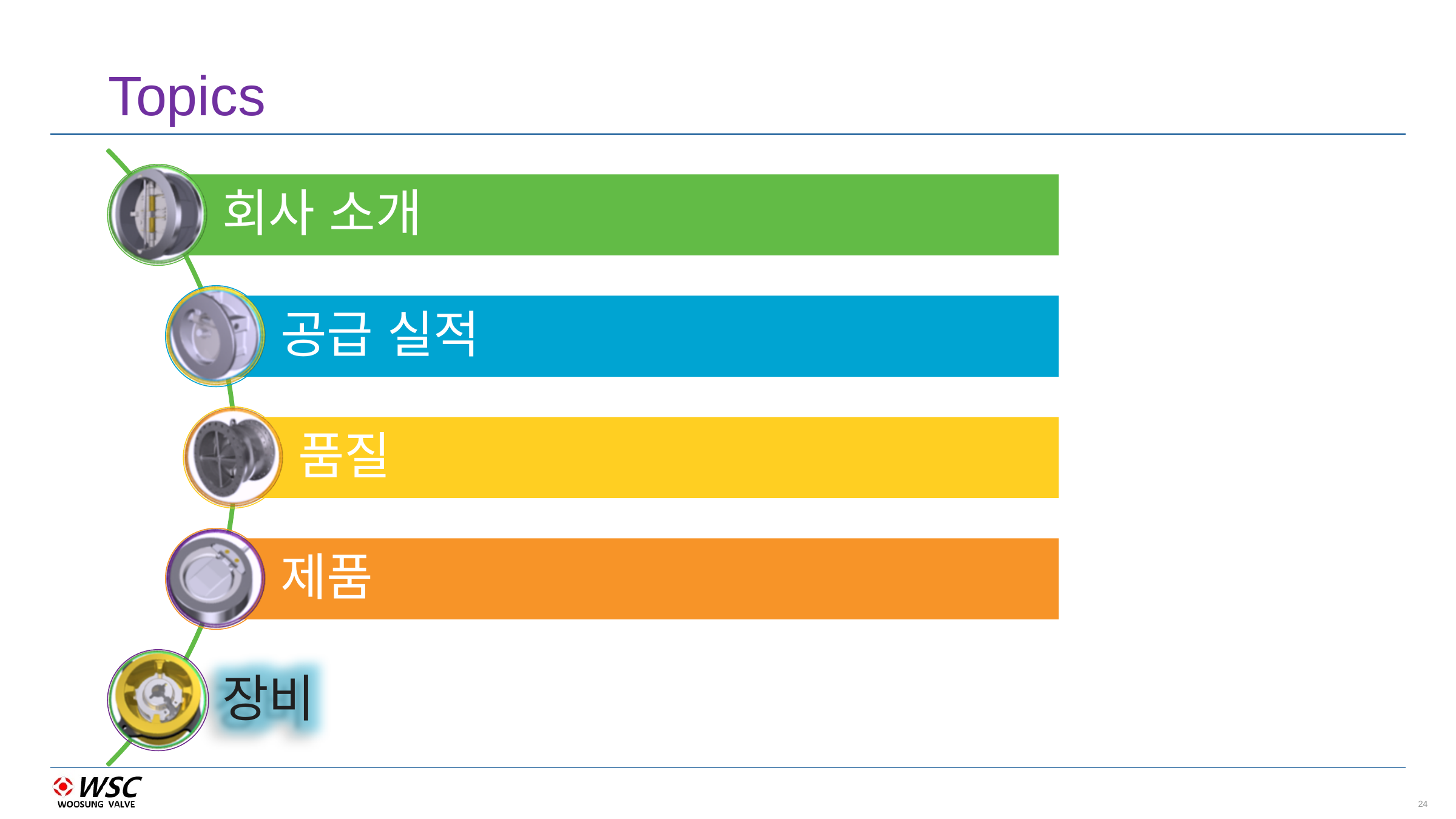

Topics
회사 소개
공급 실적
품질
제품
장비